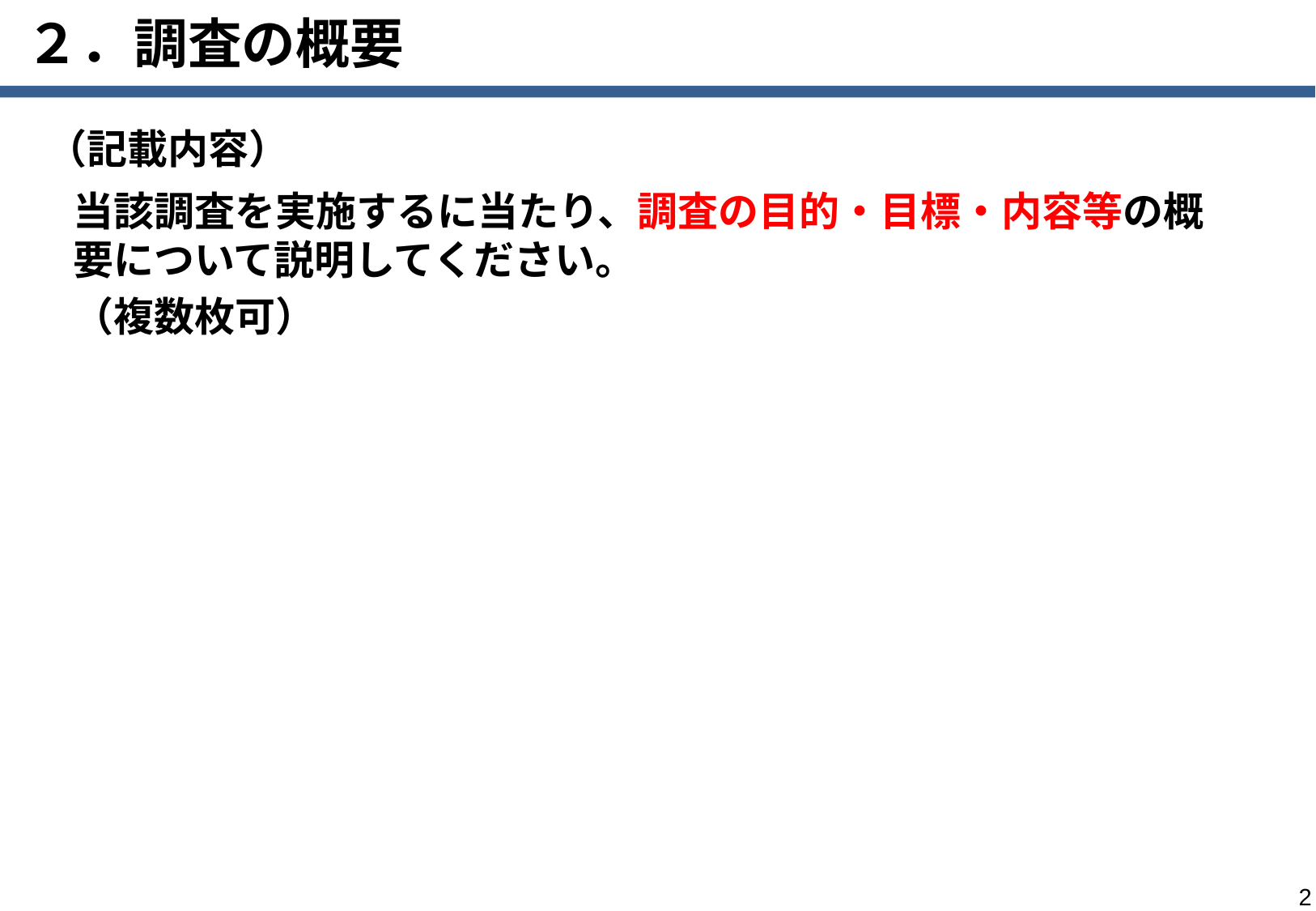

# ２．調査の概要
（記載内容）
当該調査を実施するに当たり、調査の目的・目標・内容等の概要について説明してください。
（複数枚可）

2